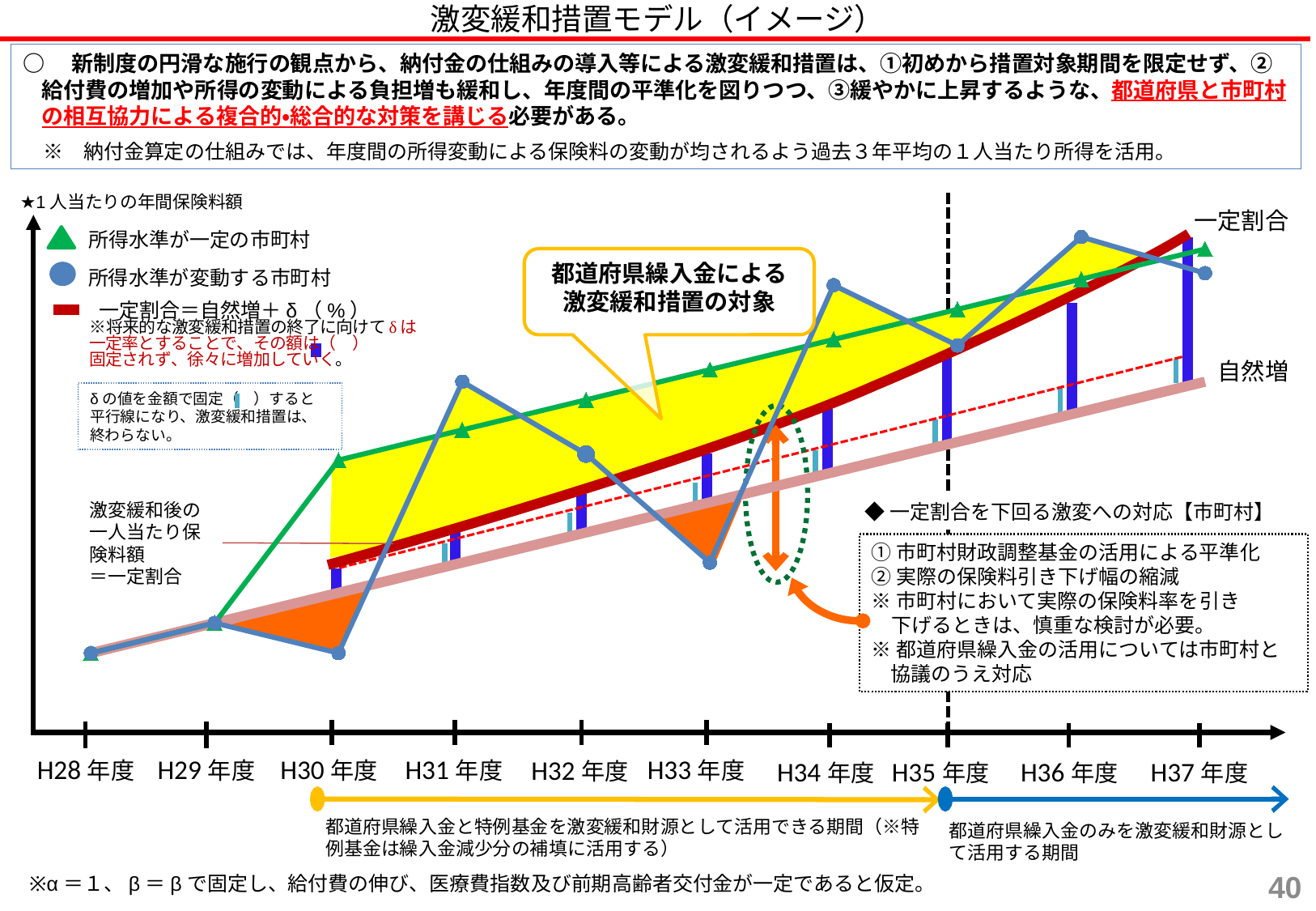

# 激変緩和措置モデル（イメージ）
○　新制度の円滑な施行の観点から、納付金の仕組みの導入等による激変緩和措置は、①初めから措置対象期間を限定せず、②給付費の増加や所得の変動による負担増も緩和し、年度間の平準化を図りつつ、③緩やかに上昇するような、都道府県と市町村の相互協力による複合的・総合的な対策を講じる必要がある。

　※　納付金算定の仕組みでは、年度間の所得変動による保険料の変動が均されるよう過去３年平均の１人当たり所得を活用。

### Chart

| Category | 自然増 | とるべき保険料 | 実際の保険料 |
|---|---|---|---|
★1人当たりの年間保険料額
一定割合
所得水準が一定の市町村

都道府県繰入金による
激変緩和措置の対象
所得水準が変動する市町村

　  　一定割合＝自然増＋δ（%）

自然増

δの値を金額で固定（　）すると
平行線になり、激変緩和措置は、終わらない。

激変緩和後の一人当たり保険料額
＝一定割合
◆一定割合を下回る激変への対応【市町村】

①市町村財政調整基金の活用による平準化
②実際の保険料引き下げ幅の縮減
※市町村において実際の保険料率を引き
　下げるときは、慎重な検討が必要。
※都道府県繰入金の活用については市町村と協議のうえ対応

H28年度
H29年度
H30年度
H31年度
H33年度
H32年度
H34年度
H36年度
H37年度
H35年度
都道府県繰入金と特例基金を激変緩和財源として活用できる期間（※特例基金は繰入金減少分の補填に活用する）
都道府県繰入金のみを激変緩和財源として活用する期間

40
※α＝１、β＝βで固定し、給付費の伸び、医療費指数及び前期高齢者交付金が一定であると仮定。